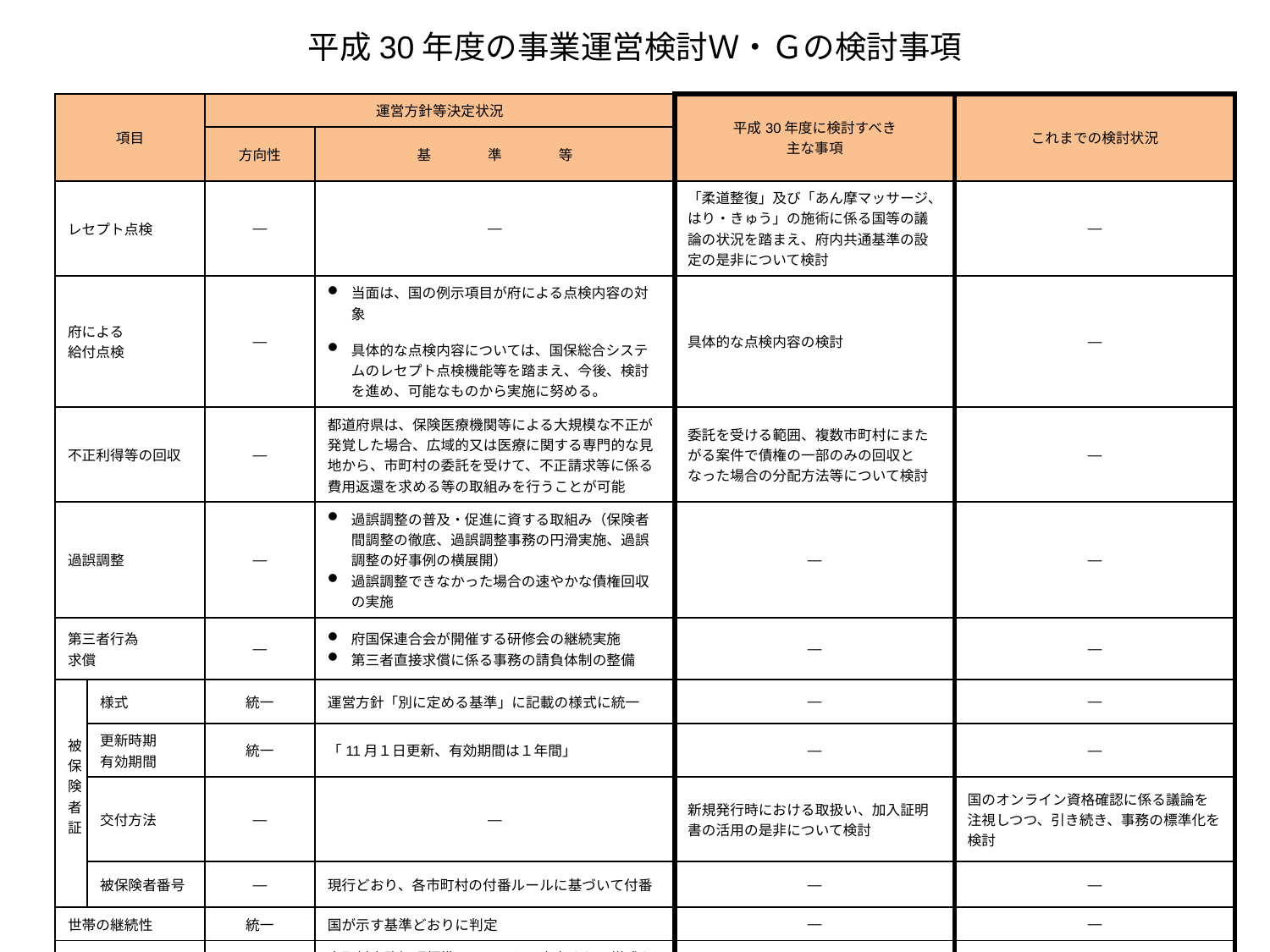

# 平成30年度の事業運営検討Ｗ・Ｇの検討事項
| 項目 |  | 運営方針等決定状況 |  | 平成30年度に検討すべき 主な事項 | これまでの検討状況 |
| --- | --- | --- | --- | --- | --- |
|  |  | 方向性 | 基　　　　準　　　　等 |  |  |
| レセプト点検 |  | ― | ― | 「柔道整復」及び「あん摩マッサージ、はり・きゅう」の施術に係る国等の議論の状況を踏まえ、府内共通基準の設定の是非について検討 | ― |
| 府による 給付点検 |  | ― | 当面は、国の例示項目が府による点検内容の対象 具体的な点検内容については、国保総合システムのレセプト点検機能等を踏まえ、今後、検討を進め、可能なものから実施に努める。 | 具体的な点検内容の検討 | ― |
| 不正利得等の回収 |  | ― | 都道府県は、保険医療機関等による大規模な不正が発覚した場合、広域的又は医療に関する専門的な見地から、市町村の委託を受けて、不正請求等に係る費用返還を求める等の取組みを行うことが可能 | 委託を受ける範囲、複数市町村にまたがる案件で債権の一部のみの回収となった場合の分配方法等について検討 | ― |
| 過誤調整 |  | ― | 過誤調整の普及・促進に資する取組み（保険者間調整の徹底、過誤調整事務の円滑実施、過誤調整の好事例の横展開） 過誤調整できなかった場合の速やかな債権回収の実施 | ― | ― |
| 第三者行為 求償 |  | ― | 府国保連合会が開催する研修会の継続実施 第三者直接求償に係る事務の請負体制の整備 | ― | ― |
| 被保険者証 | 様式 | 統一 | 運営方針「別に定める基準」に記載の様式に統一 | ― | ― |
|  | 更新時期 有効期間 | 統一 | 「11月１日更新、有効期間は１年間」 | ― | ― |
|  | 交付方法 | ― | ― | 新規発行時における取扱い、加入証明書の活用の是非について検討 | 国のオンライン資格確認に係る議論を注視しつつ、引き続き、事務の標準化を検討 |
|  | 被保険者番号 | ― | 現行どおり、各市町村の付番ルールに基づいて付番 | ― | ― |
| 世帯の継続性 |  | 統一 | 国が示す基準どおりに判定 | ― | ― |
| その他の証 |  | ― | 市町村事務処理標準システムから出力される様式を府内統一様式としたうえで、各市町村において、システム改修のタイミングで統一を検討 | ― | ― |